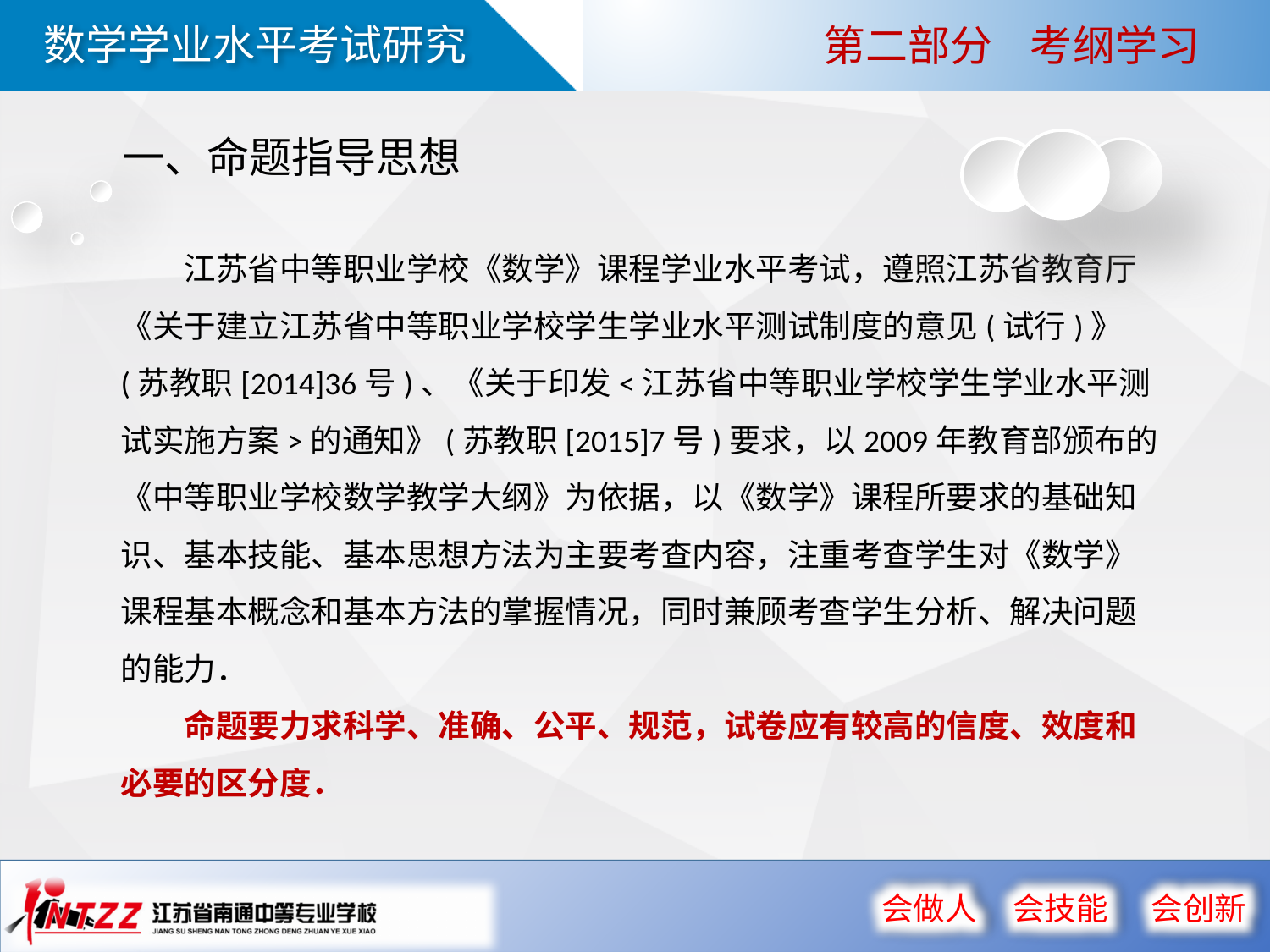

第二部分    考纲学习
一、命题指导思想

江苏省中等职业学校《数学》课程学业水平考试，遵照江苏省教育厅《关于建立江苏省中等职业学校学生学业水平测试制度的意见(试行)》(苏教职[2014]36号)、《关于印发<江苏省中等职业学校学生学业水平测试实施方案>的通知》(苏教职[2015]7号)要求，以2009年教育部颁布的《中等职业学校数学教学大纲》为依据，以《数学》课程所要求的基础知识、基本技能、基本思想方法为主要考查内容，注重考查学生对《数学》课程基本概念和基本方法的掌握情况，同时兼顾考查学生分析、解决问题的能力．
命题要力求科学、准确、公平、规范，试卷应有较高的信度、效度和必要的区分度．